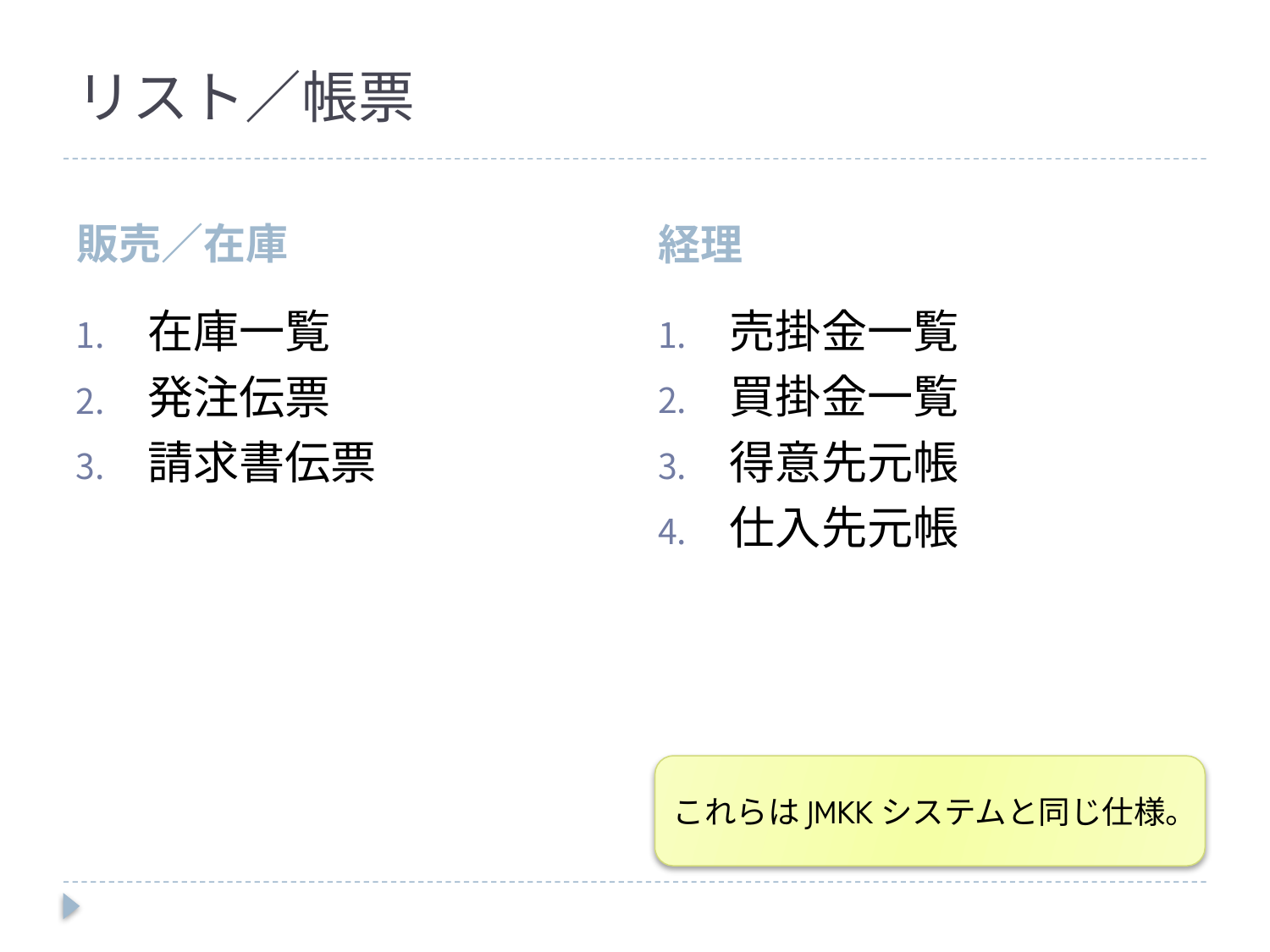

# リスト／帳票
販売／在庫
経理
在庫一覧
発注伝票
請求書伝票

売掛金一覧
買掛金一覧
得意先元帳
仕入先元帳
これらはJMKKシステムと同じ仕様。